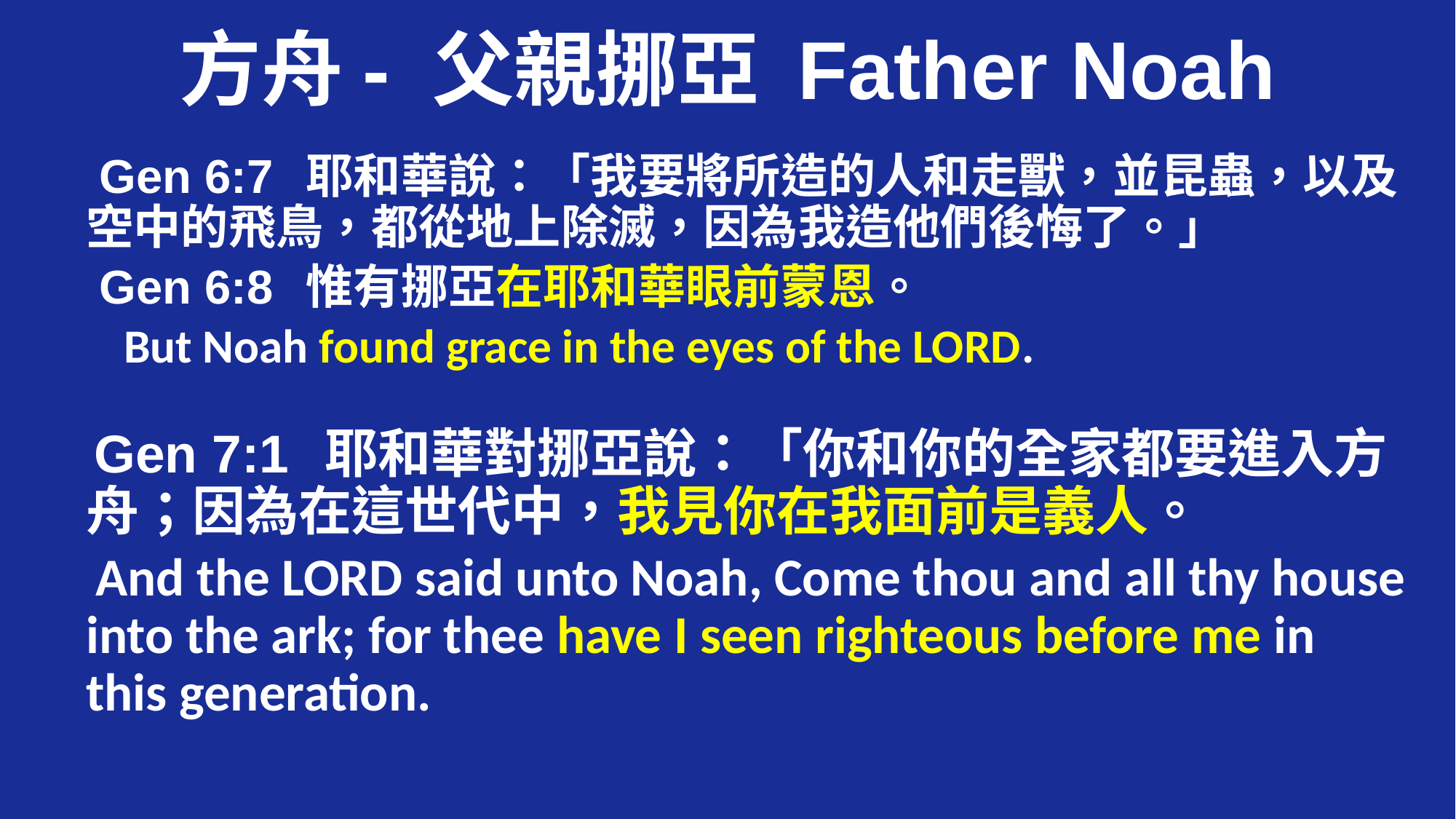

# 方舟- 父親挪亞 Father Noah
   Gen 6:7  耶和華說：「我要將所造的人和走獸，並昆蟲，以及空中的飛鳥，都從地上除滅，因為我造他們後悔了。」
   Gen 6:8  惟有挪亞在耶和華眼前蒙恩。
      But Noah found grace in the eyes of the LORD.

   Gen 7:1  耶和華對挪亞說：「你和你的全家都要進入方舟；因為在這世代中，我見你在我面前是義人。
   And the LORD said unto Noah, Come thou and all thy house into the ark; for thee have I seen righteous before me in this generation.